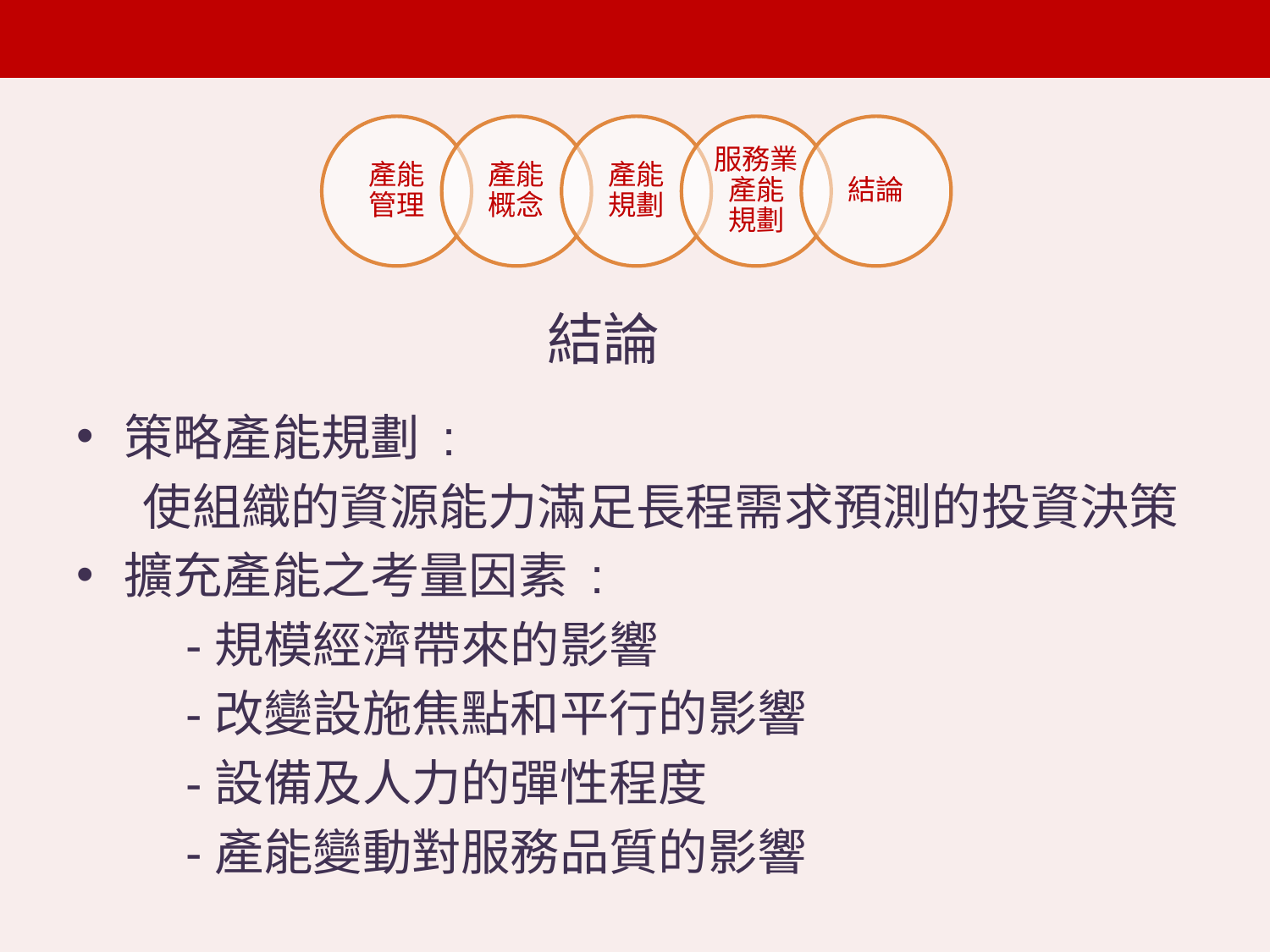

產能
管理
產能
概念
產能
規劃
服務業產能
規劃
結論
                                    結論

策略產能規劃 :
     使組織的資源能力滿足長程需求預測的投資決策
擴充產能之考量因素 :
        -規模經濟帶來的影響
        -改變設施焦點和平行的影響
        -設備及人力的彈性程度
        -產能變動對服務品質的影響